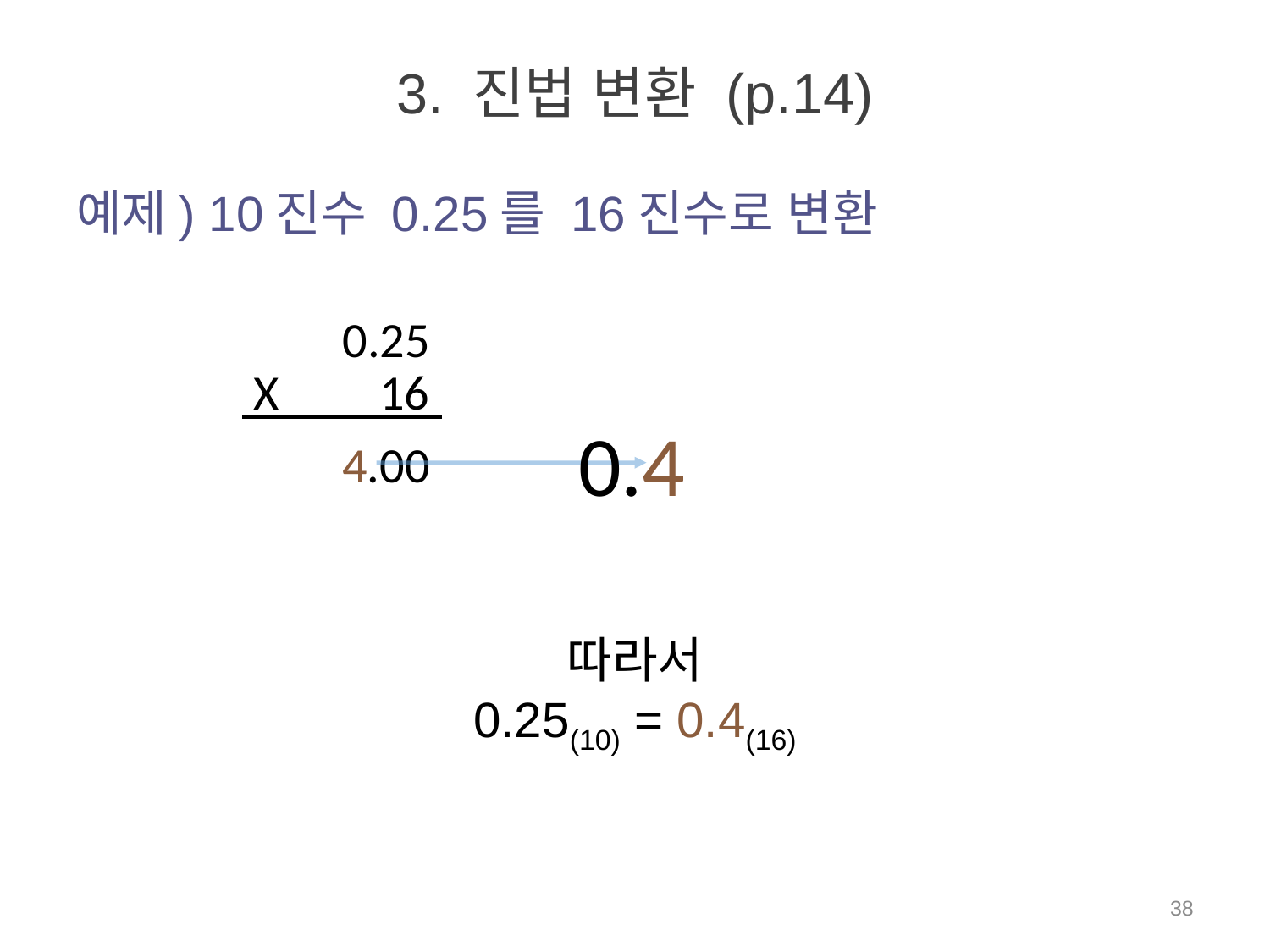

# 3. 진법 변환 (p.14)
예제) 10진수 0.25를 16진수로 변환
0.25
X         16
0.4
4.00
따라서
0.25(10) = 0.4(16)
38